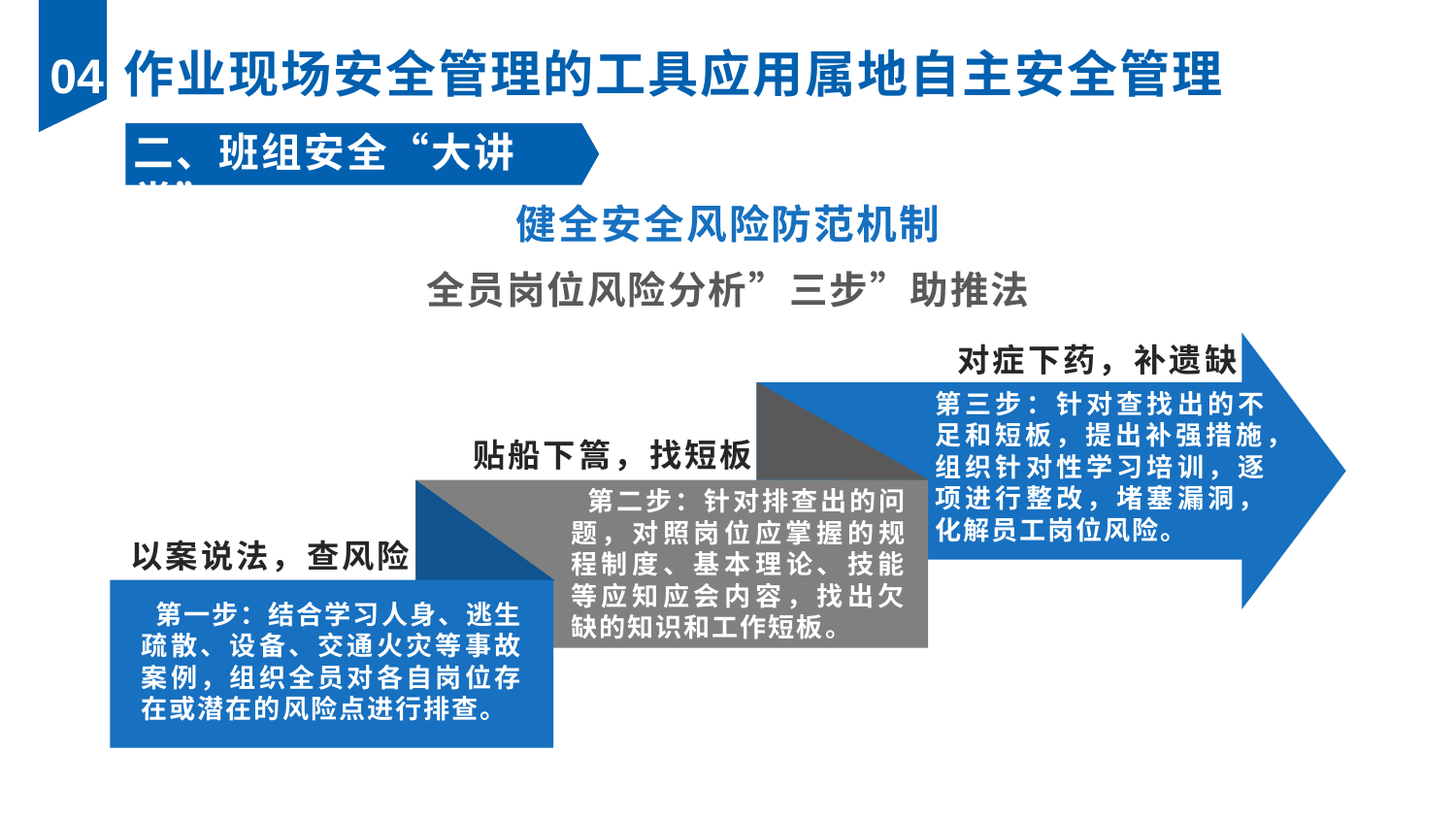

作业现场安全管理的工具应用属地自主安全管理
04
二、班组安全“大讲堂”

健全安全风险防范机制
全员岗位风险分析”三步”助推法

对症下药，补遗缺
第三步：针对查找出的不足和短板，提出补强措施，组织针对性学习培训，逐项进行整改，堵塞漏洞，化解员工岗位风险。
贴船下篙，找短板
 第二步：针对排查出的问题，对照岗位应掌握的规程制度、基本理论、技能等应知应会内容，找出欠缺的知识和工作短板。
以案说法，查风险
 第一步：结合学习人身、逃生疏散、设备、交通火灾等事故案例，组织全员对各自岗位存在或潜在的风险点进行排查。